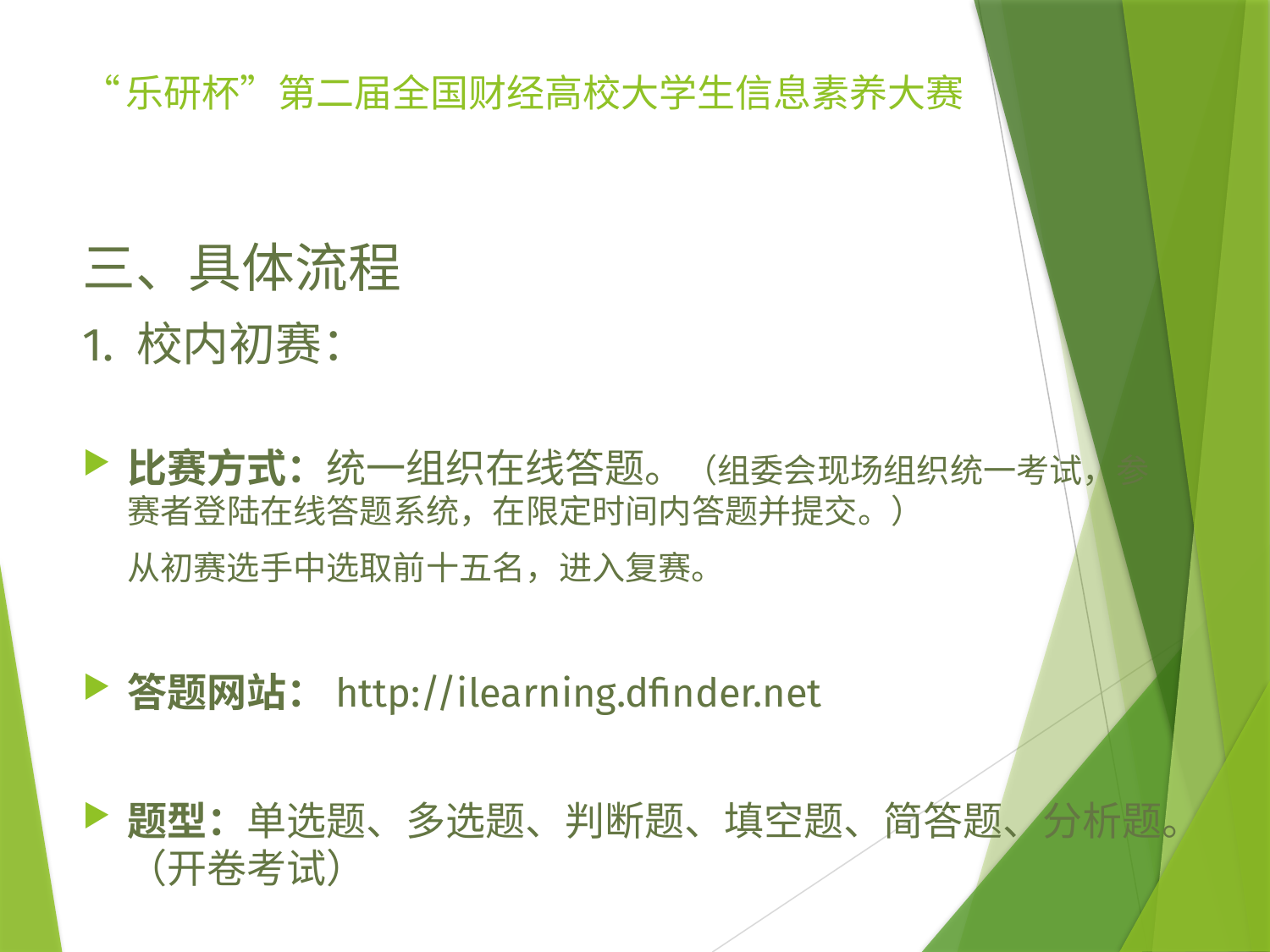

# “乐研杯”第二届全国财经高校大学生信息素养大赛
三、具体流程
1. 校内初赛：

比赛方式：统一组织在线答题。（组委会现场组织统一考试，参赛者登陆在线答题系统，在限定时间内答题并提交。）
     从初赛选手中选取前十五名，进入复赛。

答题网站：http://ilearning.dfinder.net

题型：单选题、多选题、判断题、填空题、简答题、分析题。（开卷考试）